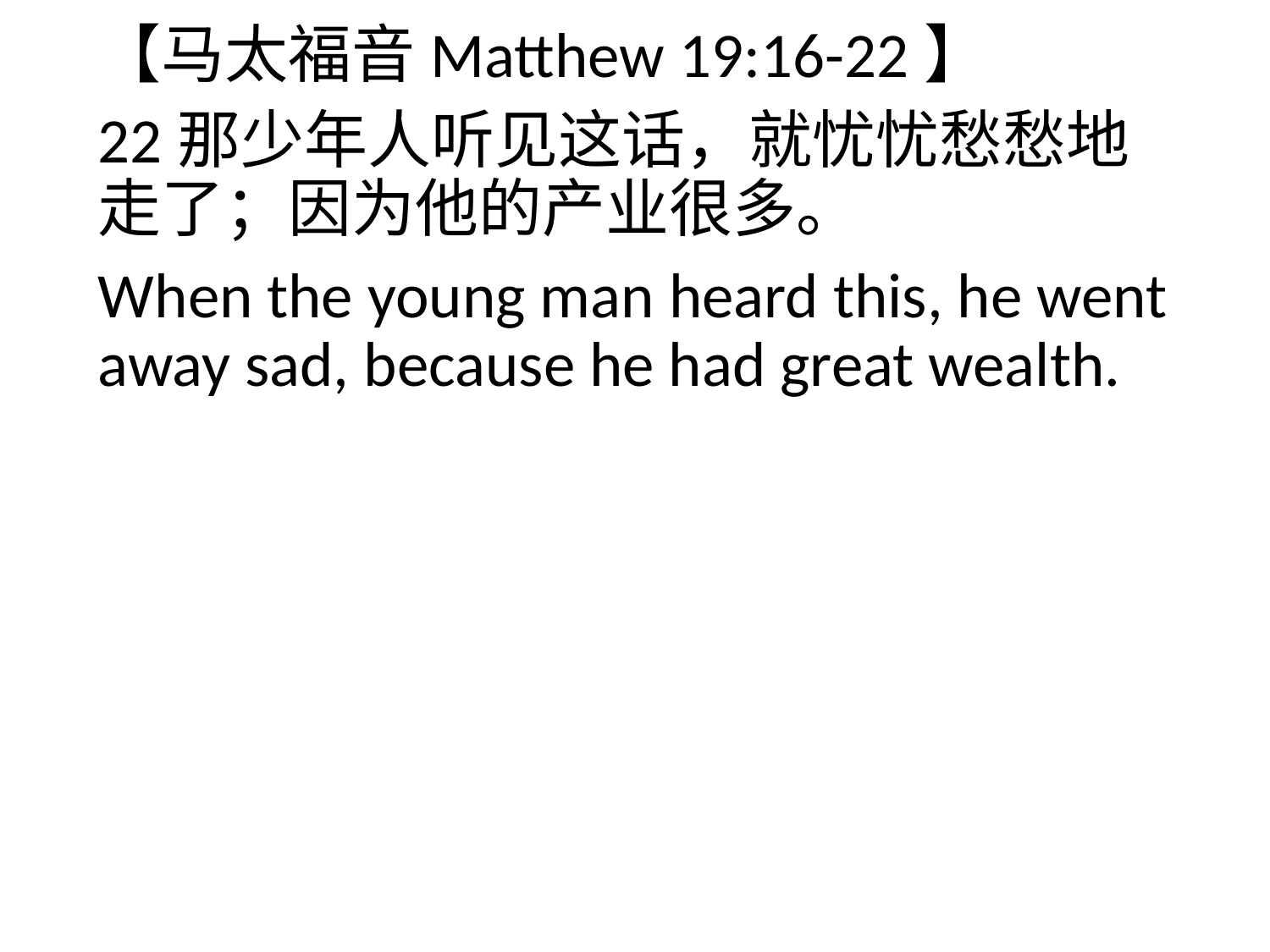

【马太福音Matthew 19:16-22】
22那少年人听见这话，就忧忧愁愁地走了；因为他的产业很多。
When the young man heard this, he went away sad, because he had great wealth.